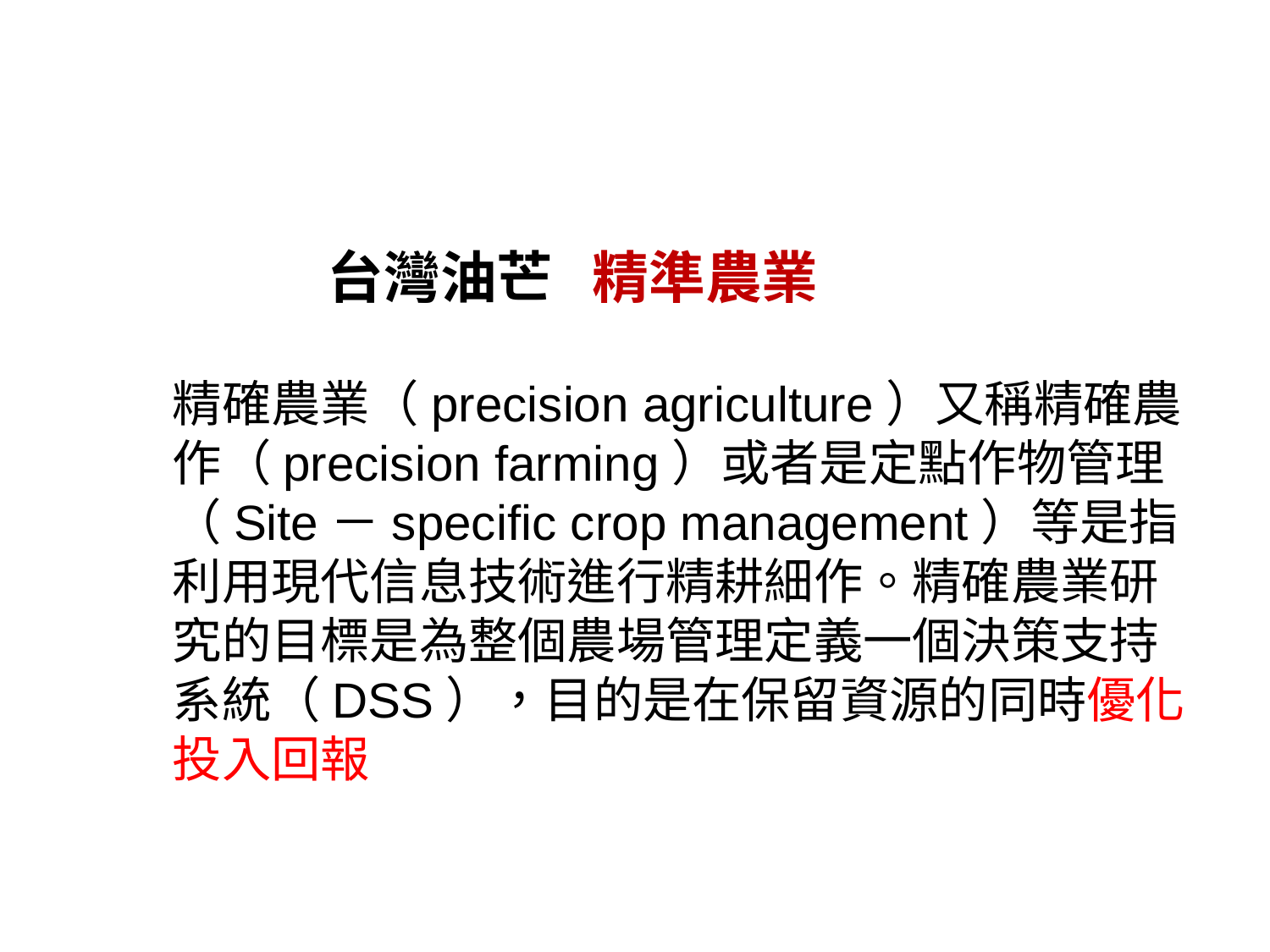

台灣油芒   精準農業
精確農業（precision agriculture）又稱精確農作（precision farming）或者是定點作物管理（Site－specific crop management）等是指利用現代信息技術進行精耕細作。精確農業研究的目標是為整個農場管理定義一個決策支持系統（DSS），目的是在保留資源的同時優化投入回報